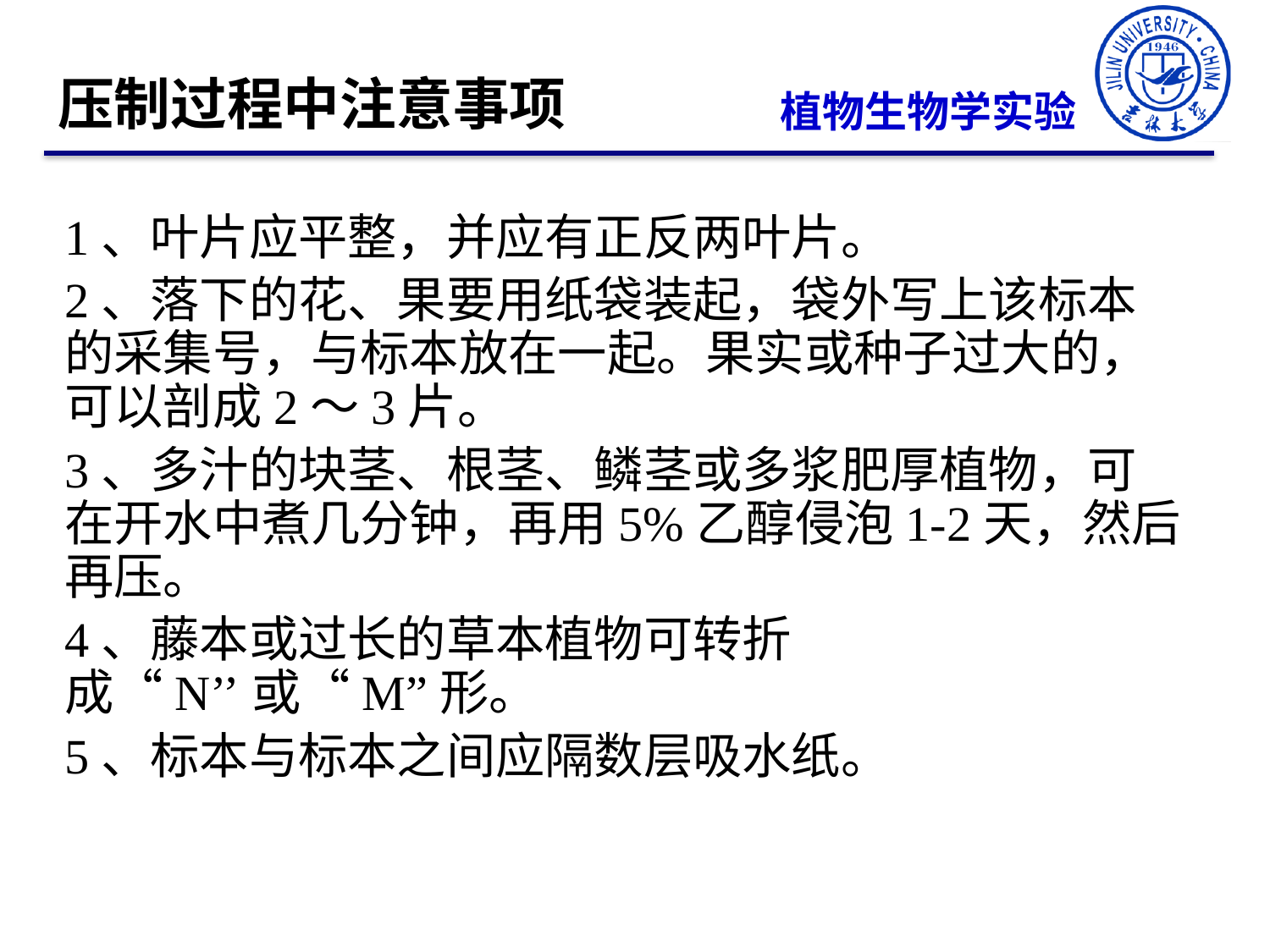

压制过程中注意事项
植物生物学实验
1、叶片应平整，并应有正反两叶片。
2、落下的花、果要用纸袋装起，袋外写上该标本的采集号，与标本放在一起。果实或种子过大的，可以剖成2～3片。
3、多汁的块茎、根茎、鳞茎或多浆肥厚植物，可在开水中煮几分钟，再用5%乙醇侵泡1-2天，然后再压。
4、藤本或过长的草本植物可转折成“N’’或“M”形。
5、标本与标本之间应隔数层吸水纸。